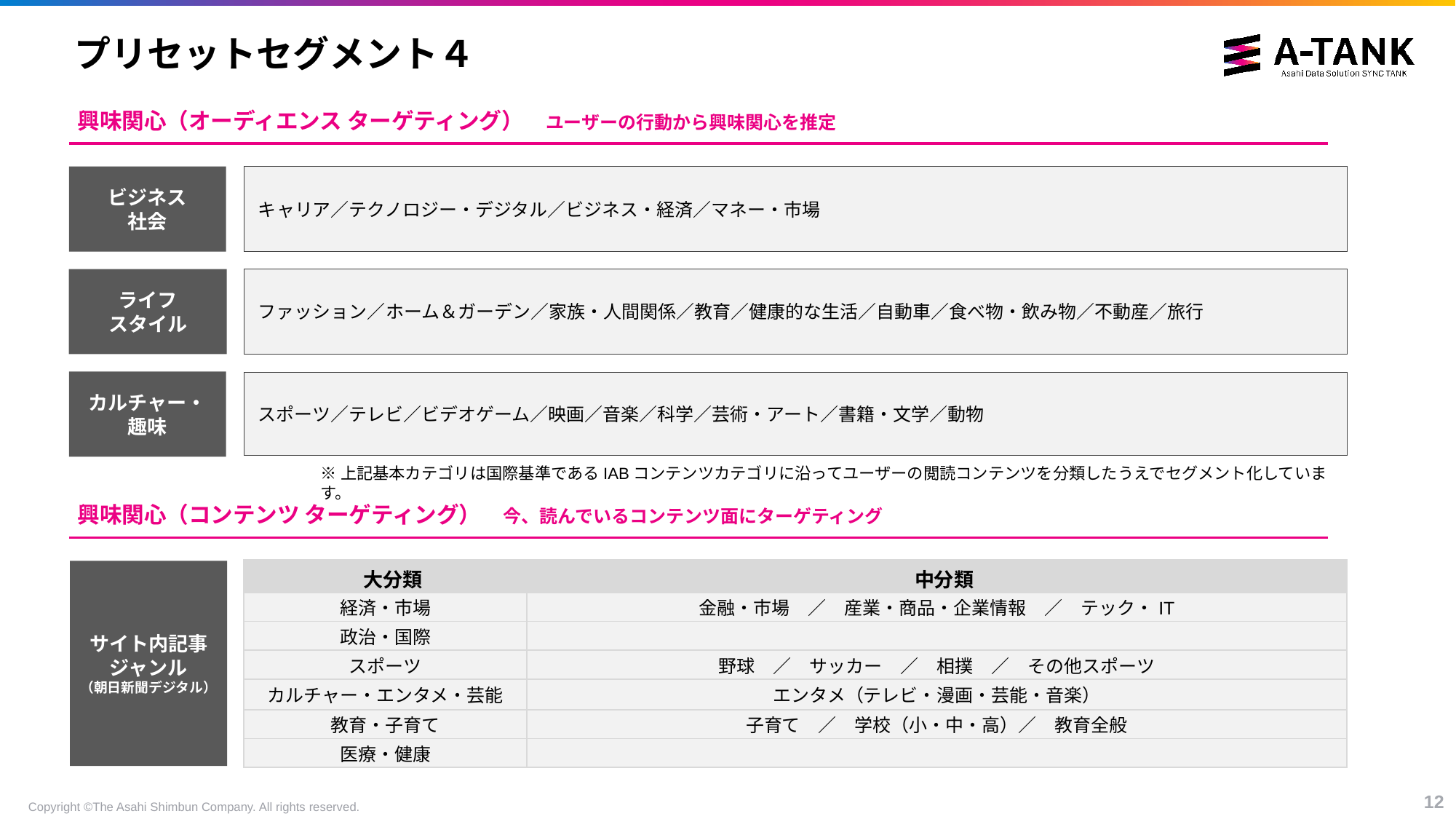

# プリセットセグメント４
興味関心（オーディエンス ターゲティング）​　ユーザーの行動から興味関心を推定
ビジネス
社会
キャリア／テクノロジー・デジタル／ビジネス・経済／マネー・市場
ライフ
スタイル
ファッション／ホーム＆ガーデン／家族・人間関係／教育／健康的な生活／自動車／食べ物・飲み物／不動産／旅行
カルチャー・趣味
スポーツ／テレビ／ビデオゲーム／映画／音楽／科学／芸術・アート／書籍・文学／動物
※上記基本カテゴリは国際基準であるIABコンテンツカテゴリに沿ってユーザーの閲読コンテンツを分類したうえでセグメント化しています。
興味関心（コンテンツ ターゲティング）​　今、読んでいるコンテンツ面にターゲティング
| 大分類 | 中分類 |
| --- | --- |
| 経済・市場 | 金融・市場　／　産業・商品・企業情報　／　テック・IT |
| 政治・国際 |  |
| スポーツ | 野球　／　サッカー　／　相撲　／　その他スポーツ |
| カルチャー・エンタメ・芸能 | エンタメ（テレビ・漫画・芸能・音楽） |
| 教育・子育て | 子育て　／　学校（小・中・高）／　教育全般 |
| 医療・健康 |  |
サイト内記事
ジャンル
（朝日新聞デジタル）
12